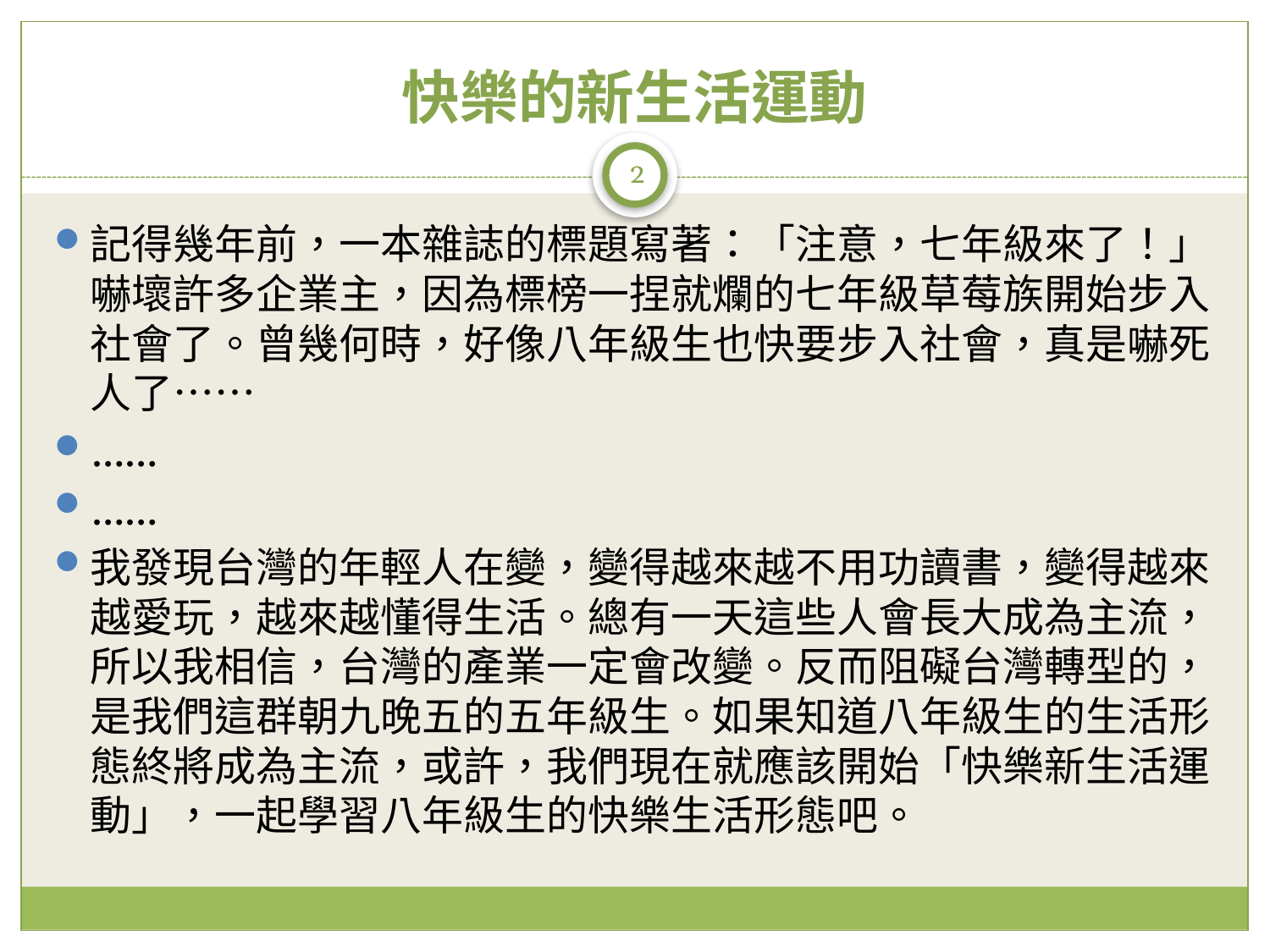

# 快樂的新生活運動
2
記得幾年前，一本雜誌的標題寫著：「注意，七年級來了！」嚇壞許多企業主，因為標榜一捏就爛的七年級草莓族開始步入社會了。曾幾何時，好像八年級生也快要步入社會，真是嚇死人了……
……
……
我發現台灣的年輕人在變，變得越來越不用功讀書，變得越來越愛玩，越來越懂得生活。總有一天這些人會長大成為主流，所以我相信，台灣的產業一定會改變。反而阻礙台灣轉型的，是我們這群朝九晚五的五年級生。如果知道八年級生的生活形態終將成為主流，或許，我們現在就應該開始「快樂新生活運動」，一起學習八年級生的快樂生活形態吧。